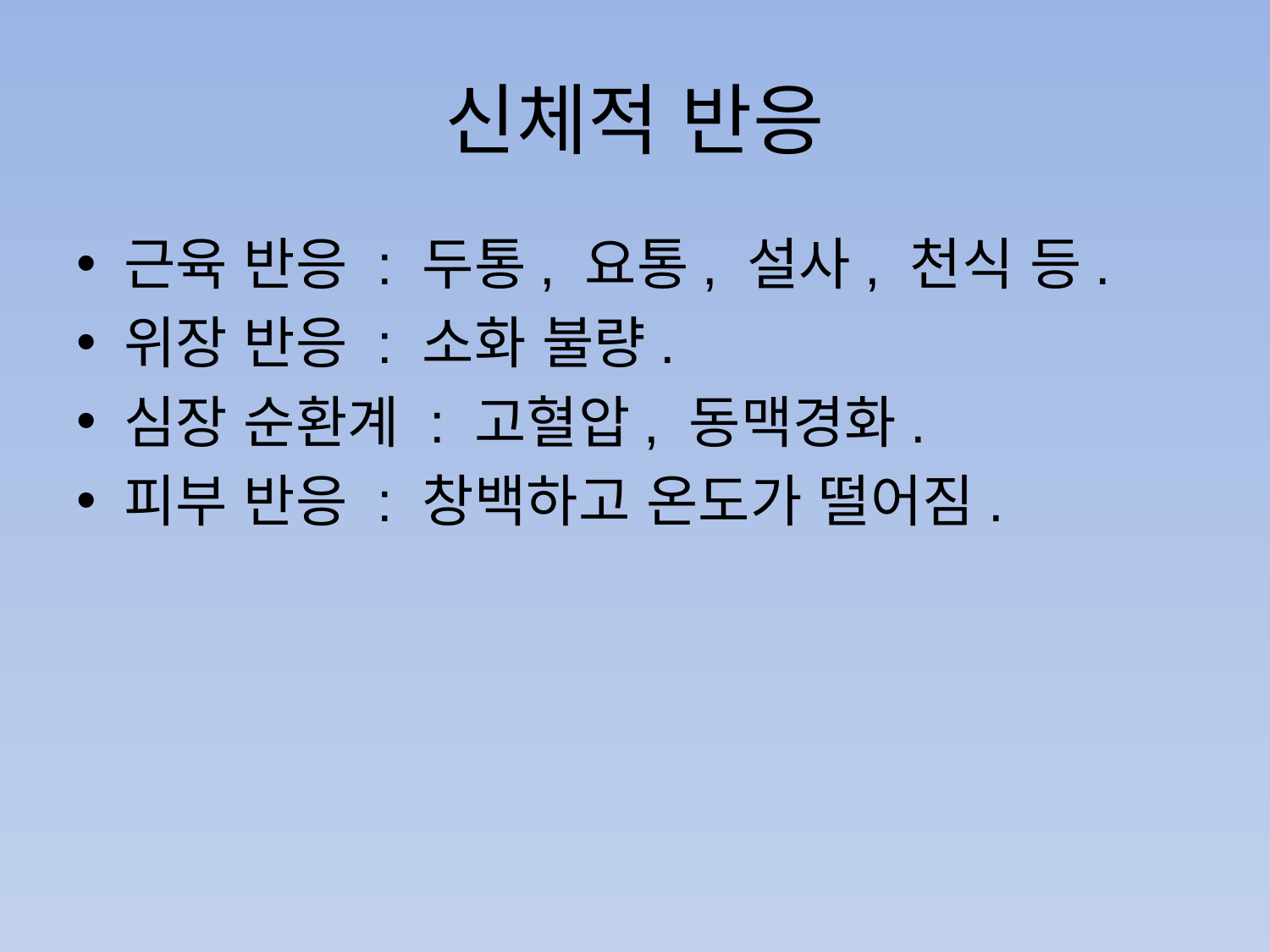

# 신체적 반응
근육 반응 : 두통, 요통, 설사, 천식 등.
위장 반응 : 소화 불량.
심장 순환계 : 고혈압, 동맥경화.
피부 반응 : 창백하고 온도가 떨어짐.